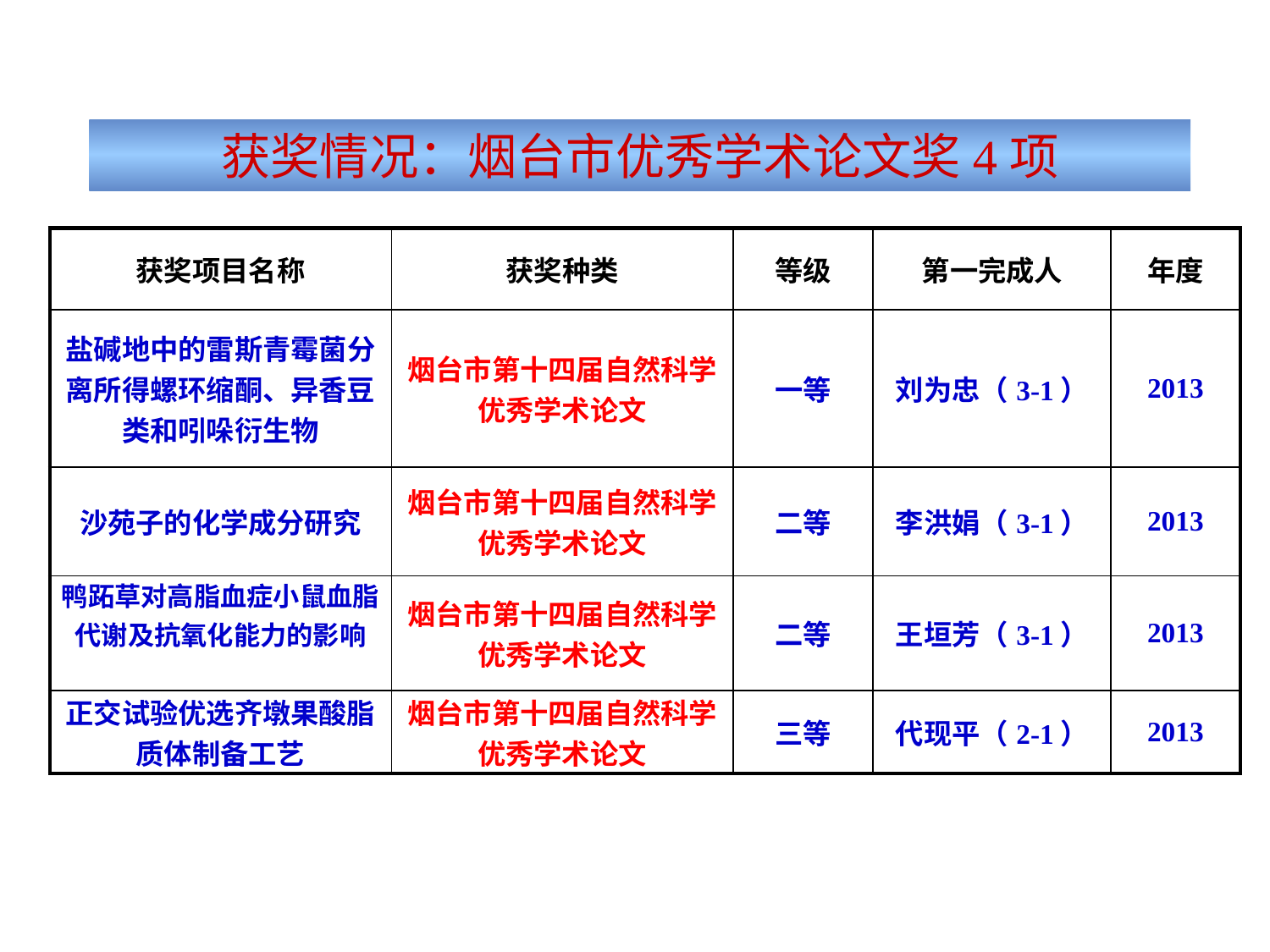

获奖情况：烟台市优秀学术论文奖4项
| 获奖项目名称 | 获奖种类 | 等级 | 第一完成人 | 年度 |
| --- | --- | --- | --- | --- |
| 盐碱地中的雷斯青霉菌分离所得螺环缩酮、异香豆类和吲哚衍生物 | 烟台市第十四届自然科学优秀学术论文 | 一等 | 刘为忠（3-1） | 2013 |
| 沙苑子的化学成分研究 | 烟台市第十四届自然科学优秀学术论文 | 二等 | 李洪娟（3-1） | 2013 |
| 鸭跖草对高脂血症小鼠血脂代谢及抗氧化能力的影响 | 烟台市第十四届自然科学优秀学术论文 | 二等 | 王垣芳（3-1） | 2013 |
| 正交试验优选齐墩果酸脂质体制备工艺 | 烟台市第十四届自然科学优秀学术论文 | 三等 | 代现平（2-1） | 2013 |